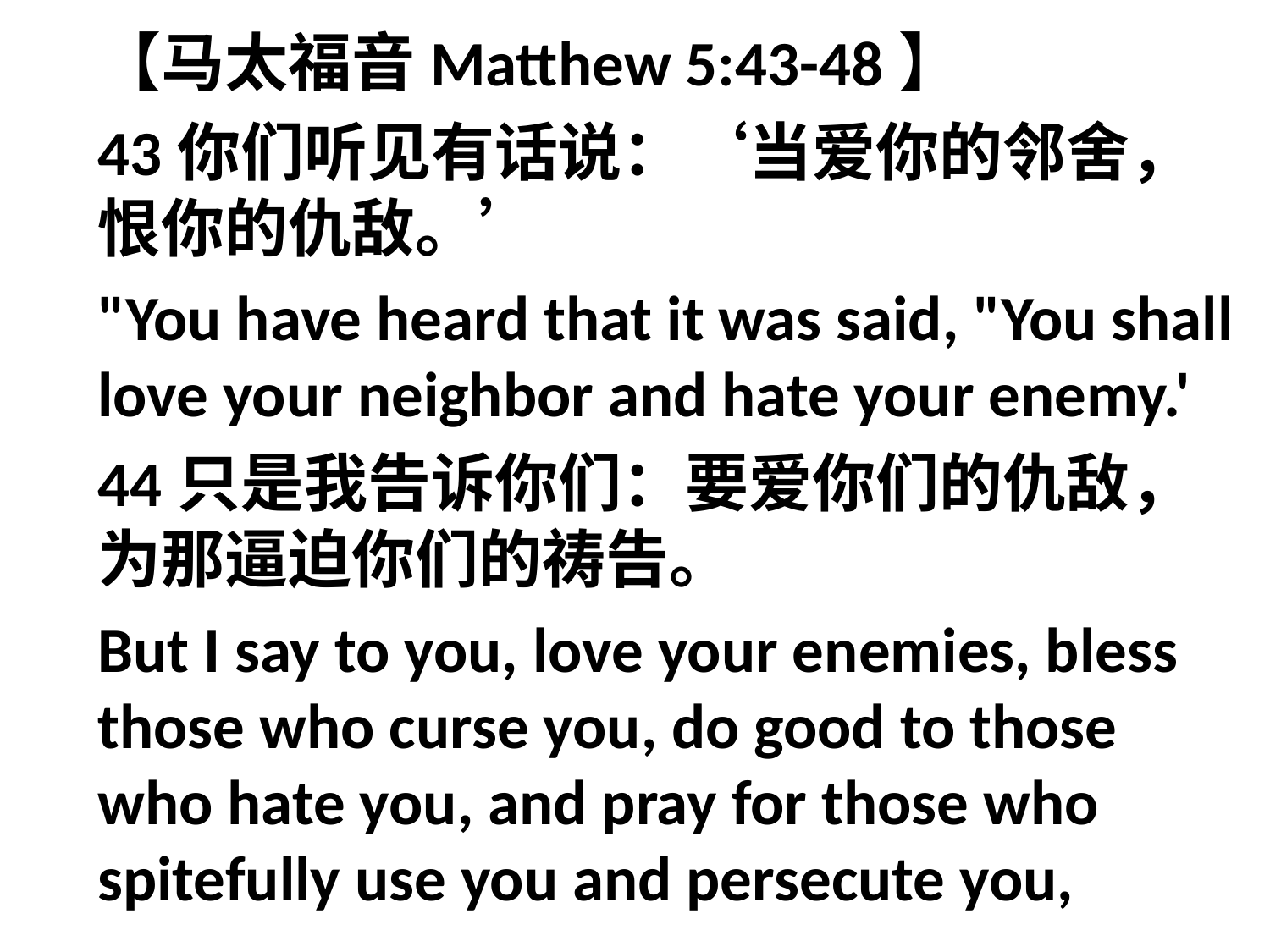

【马太福音Matthew 5:43-48】
43你们听见有话说：‘当爱你的邻舍，恨你的仇敌。’
"You have heard that it was said, "You shall love your neighbor and hate your enemy.'
44只是我告诉你们：要爱你们的仇敌，为那逼迫你们的祷告。
But I say to you, love your enemies, bless those who curse you, do good to those who hate you, and pray for those who spitefully use you and persecute you,